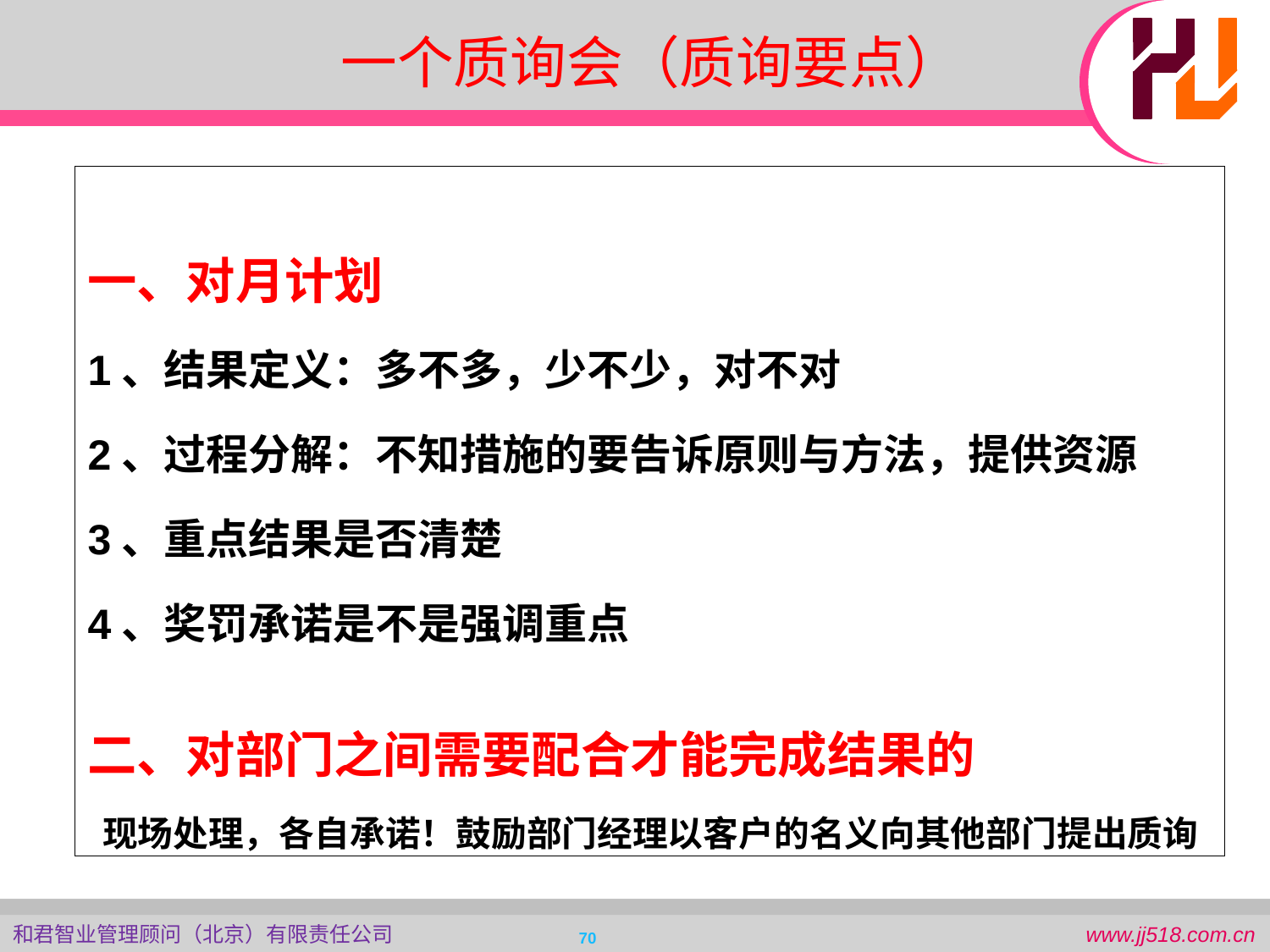

一个质询会（质询要点）

一、对月计划
1、结果定义：多不多，少不少，对不对
2、过程分解：不知措施的要告诉原则与方法，提供资源
3、重点结果是否清楚
4、奖罚承诺是不是强调重点

二、对部门之间需要配合才能完成结果的
 现场处理，各自承诺！鼓励部门经理以客户的名义向其他部门提出质询
 70